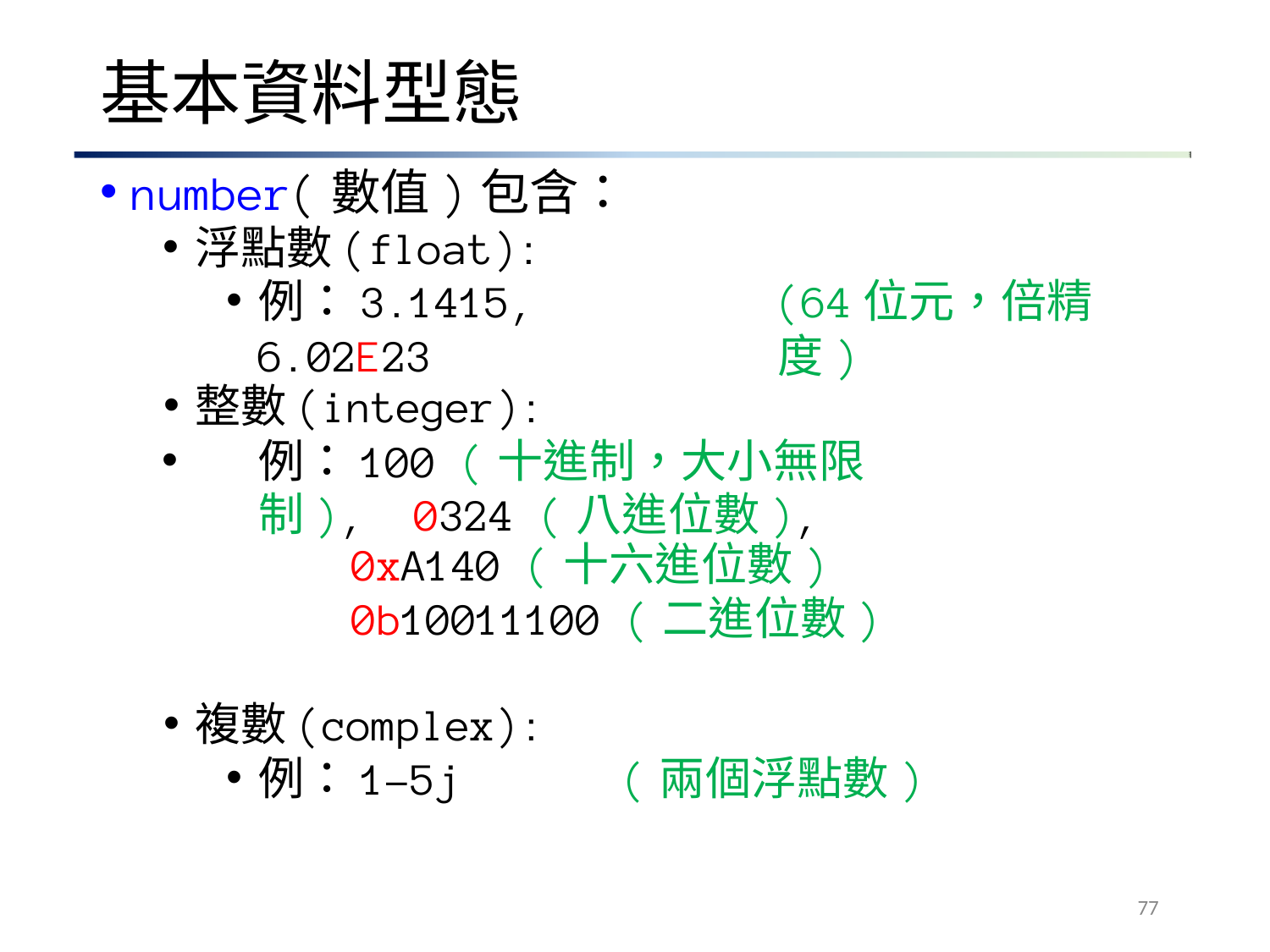

# 基本資料型態
number(數值)包含：
浮點數(float):
例：3.1415, 6.02E23
(64位元，倍精度)
整數(integer):
例：100 (十進制，大小無限制),  0324 (八進位數),
0xA140 (十六進位數)
0b10011100 (二進位數)

複數(complex):
例：1-5j	(兩個浮點數)
77